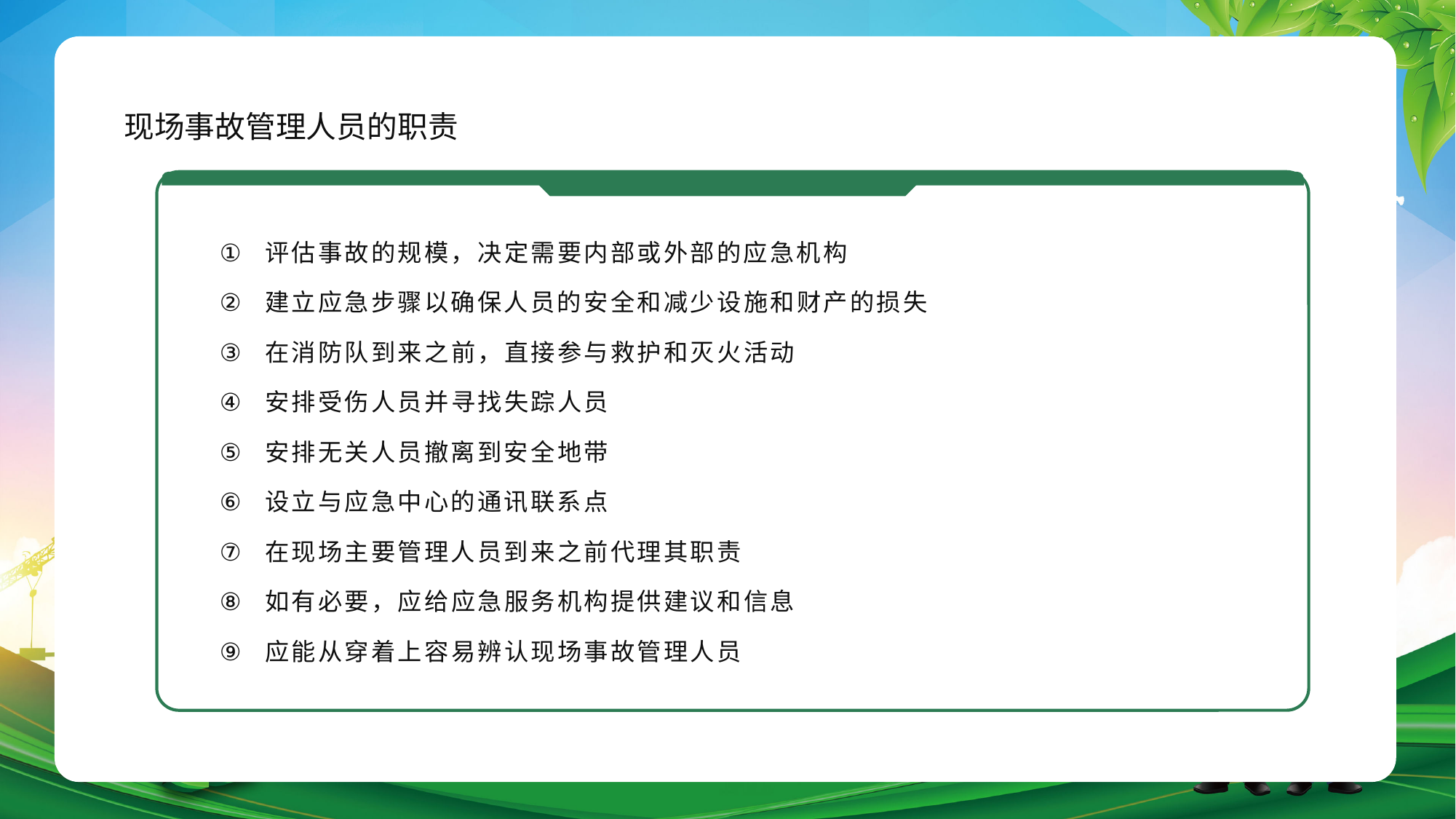

现场事故管理人员的职责

评估事故的规模，决定需要内部或外部的应急机构
建立应急步骤以确保人员的安全和减少设施和财产的损失
在消防队到来之前，直接参与救护和灭火活动
安排受伤人员并寻找失踪人员
安排无关人员撤离到安全地带
设立与应急中心的通讯联系点
在现场主要管理人员到来之前代理其职责
如有必要，应给应急服务机构提供建议和信息
应能从穿着上容易辨认现场事故管理人员